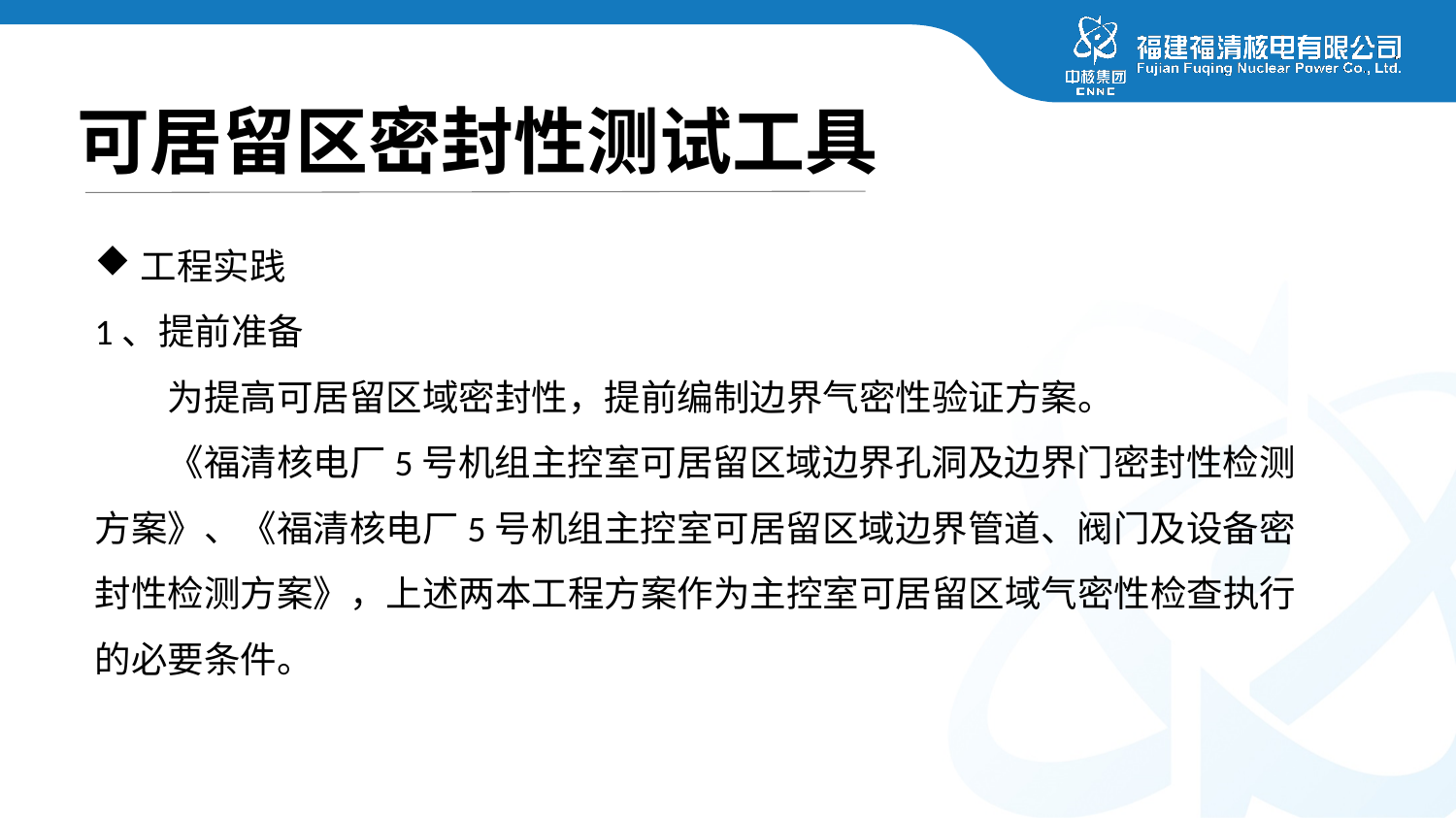

可居留区密封性测试工具
工程实践
1、提前准备
为提高可居留区域密封性，提前编制边界气密性验证方案。
《福清核电厂5号机组主控室可居留区域边界孔洞及边界门密封性检测方案》、《福清核电厂5号机组主控室可居留区域边界管道、阀门及设备密封性检测方案》，上述两本工程方案作为主控室可居留区域气密性检查执行的必要条件。